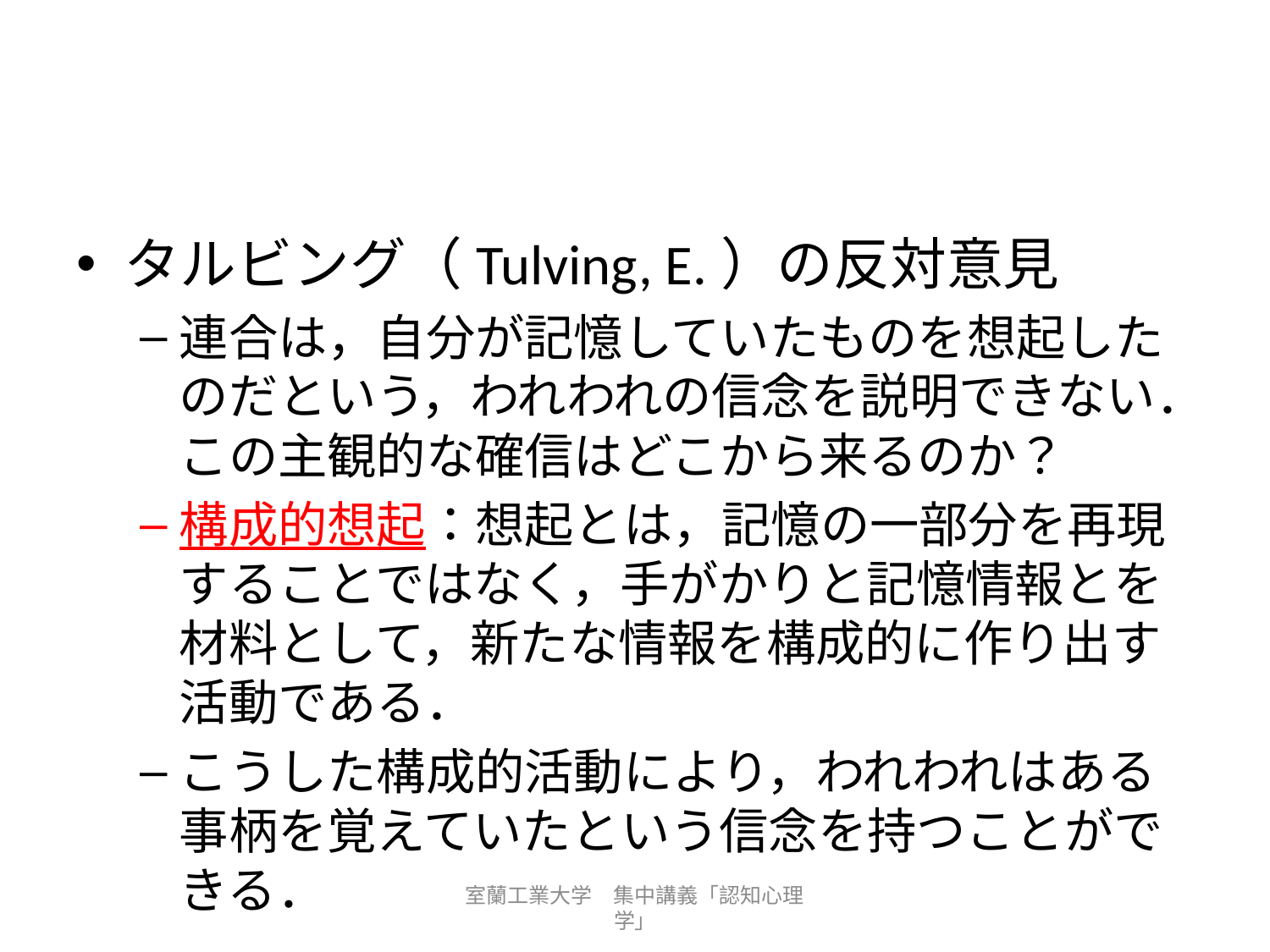

#
タルビング（Tulving, E.）の反対意見
連合は，自分が記憶していたものを想起したのだという，われわれの信念を説明できない．この主観的な確信はどこから来るのか？
構成的想起：想起とは，記憶の一部分を再現することではなく，手がかりと記憶情報とを材料として，新たな情報を構成的に作り出す活動である．
こうした構成的活動により，われわれはある事柄を覚えていたという信念を持つことができる．
室蘭工業大学　集中講義「認知心理学」